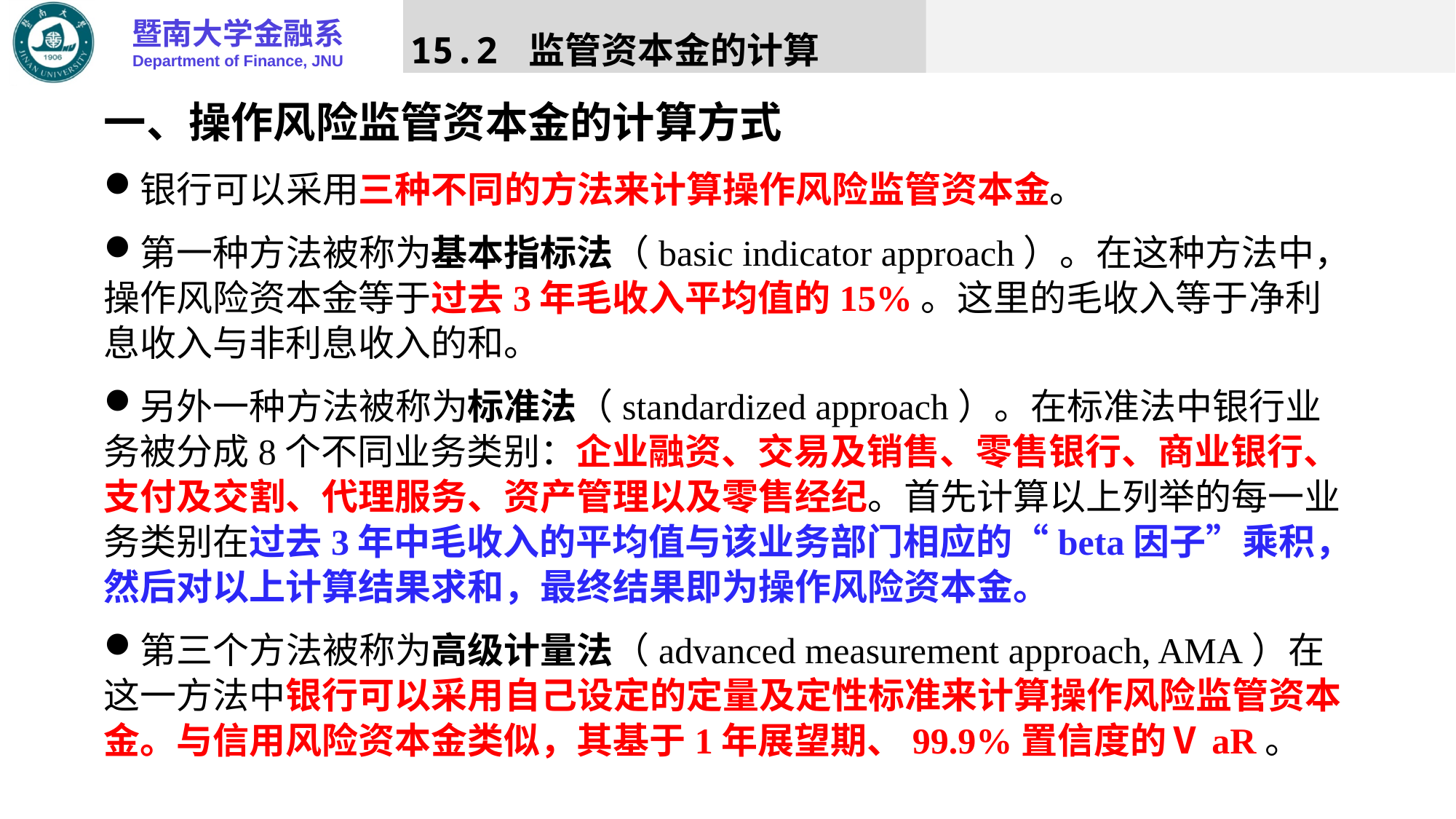

15.2 监管资本金的计算
一、操作风险监管资本金的计算方式
银行可以采用三种不同的方法来计算操作风险监管资本金。
第一种方法被称为基本指标法（basic indicator approach）。在这种方法中，操作风险资本金等于过去3年毛收入平均值的15%。这里的毛收入等于净利息收入与非利息收入的和。
另外一种方法被称为标准法（standardized approach）。在标准法中银行业务被分成8个不同业务类别：企业融资、交易及销售、零售银行、商业银行、支付及交割、代理服务、资产管理以及零售经纪。首先计算以上列举的每一业务类别在过去3年中毛收入的平均值与该业务部门相应的“beta因子”乘积，然后对以上计算结果求和，最终结果即为操作风险资本金。
第三个方法被称为高级计量法（advanced measurement approach, AMA）在这一方法中银行可以采用自己设定的定量及定性标准来计算操作风险监管资本金。与信用风险资本金类似，其基于1年展望期、99.9%置信度的ⅤaR。